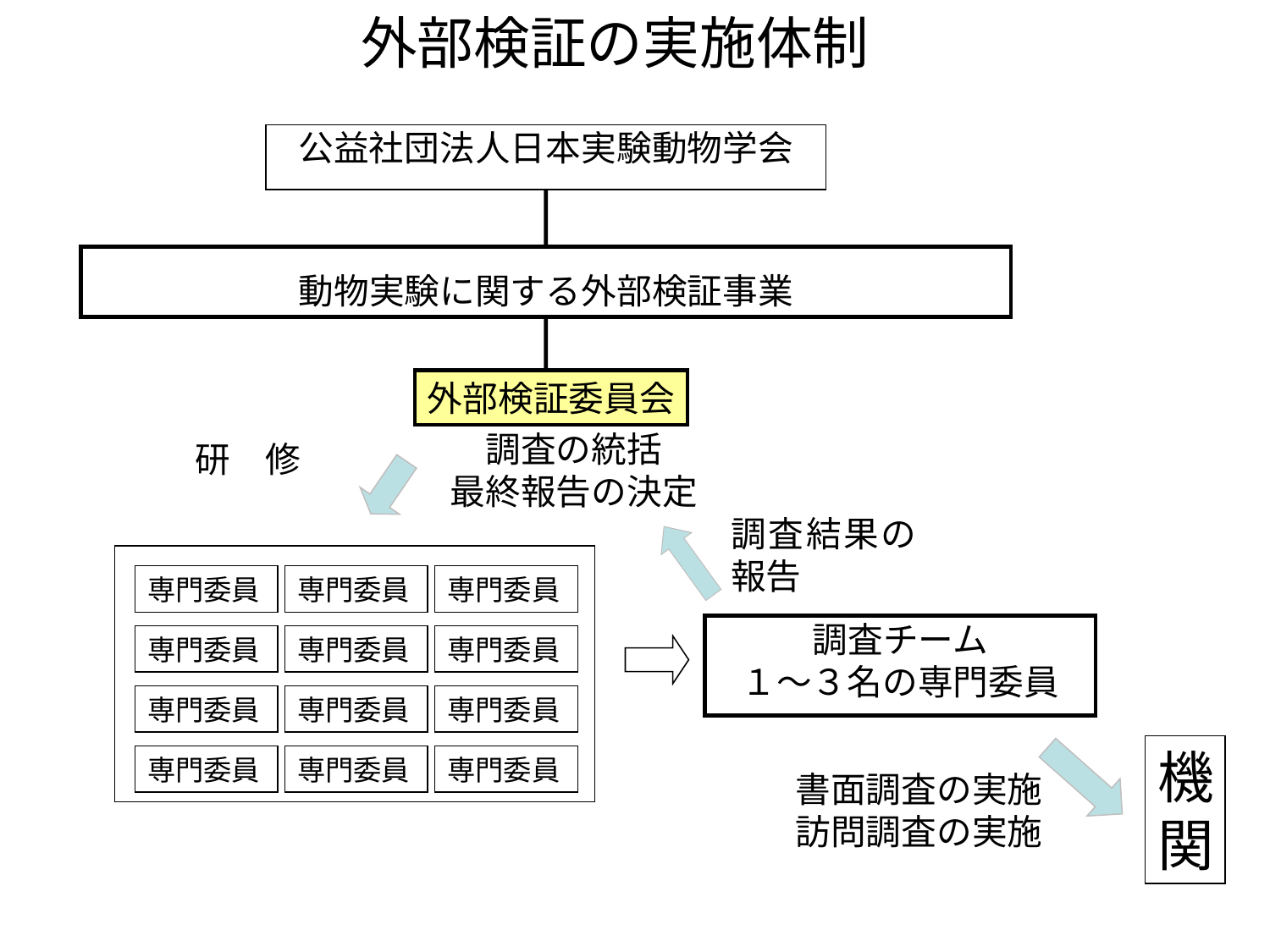

外部検証の実施体制
公益社団法人日本実験動物学会

動物実験に関する外部検証事業

外部検証委員会
調査の統括
最終報告の決定
研　修

調査結果の報告

専門委員
専門委員
専門委員
調査チーム
１～３名の専門委員
専門委員
専門委員
専門委員

専門委員
専門委員
専門委員
機関
専門委員
専門委員
専門委員

書面調査の実施
訪問調査の実施